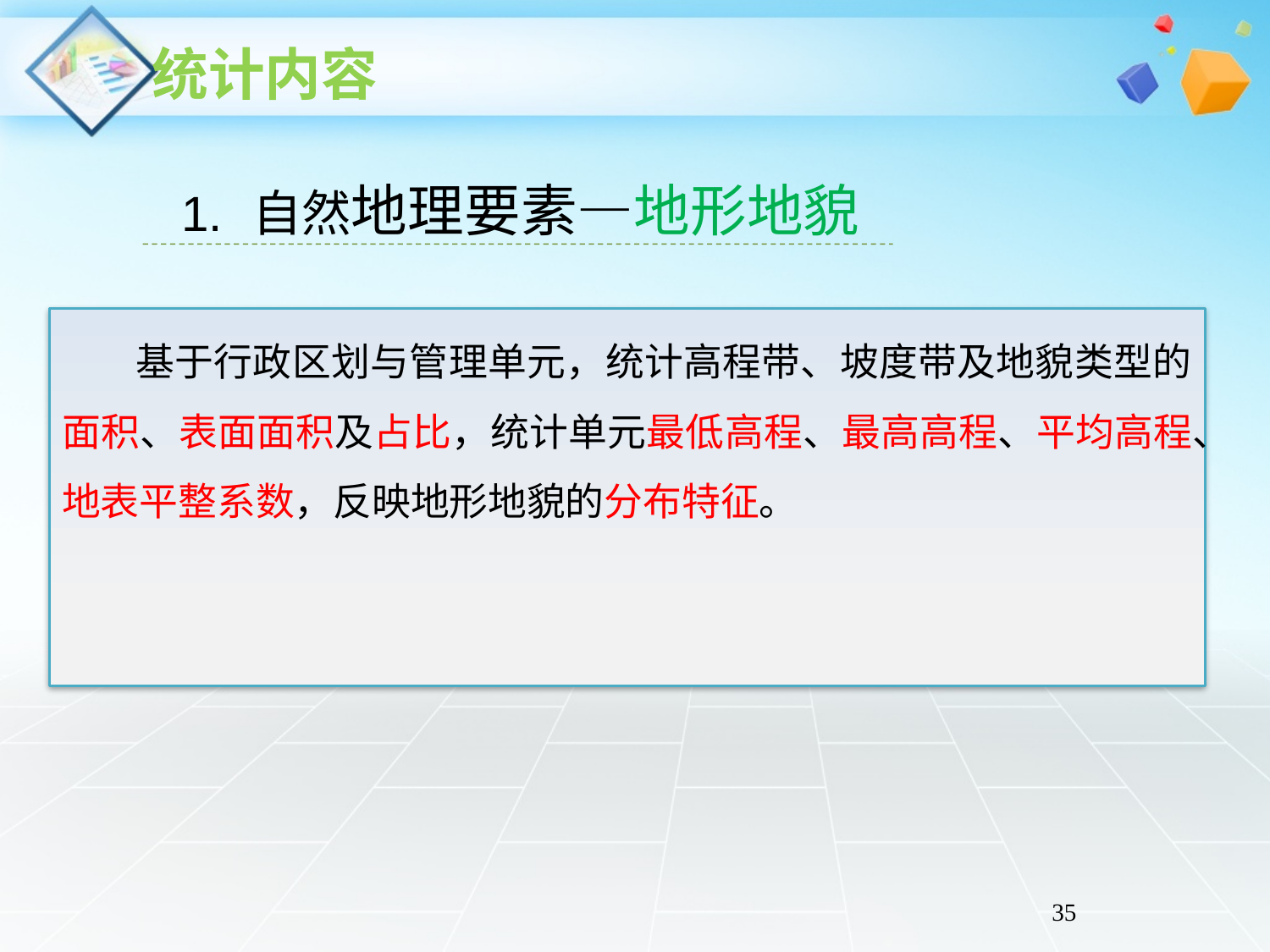

自然地理要素—地形地貌

       基于行政区划与管理单元，统计高程带、坡度带及地貌类型的面积、表面面积及占比，统计单元最低高程、最高高程、平均高程、地表平整系数，反映地形地貌的分布特征。
35